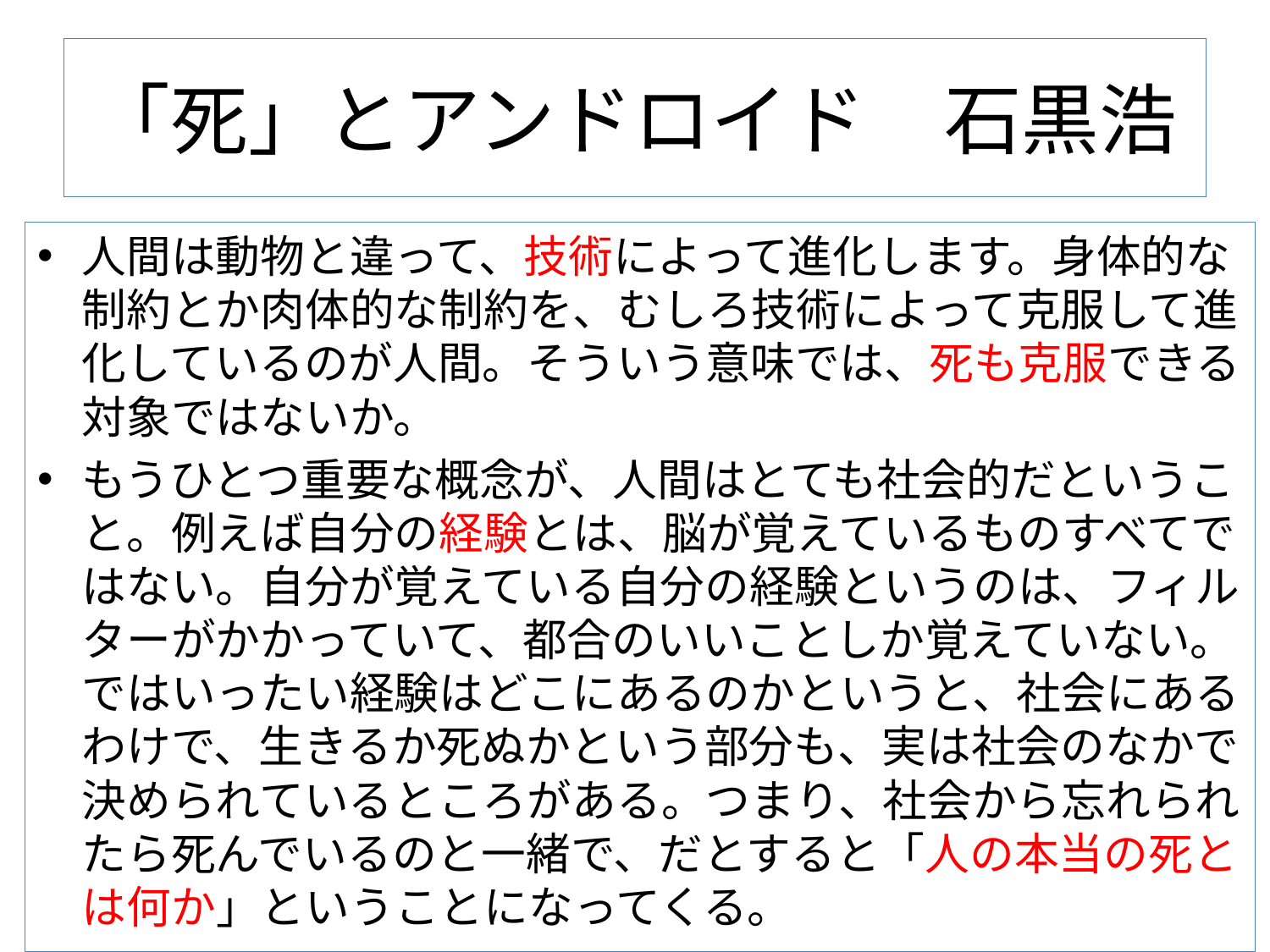

# 「死」とアンドロイド　石黒浩
人間は動物と違って、技術によって進化します。身体的な制約とか肉体的な制約を、むしろ技術によって克服して進化しているのが人間。そういう意味では、死も克服できる対象ではないか。
もうひとつ重要な概念が、人間はとても社会的だということ。例えば自分の経験とは、脳が覚えているものすべてではない。自分が覚えている自分の経験というのは、フィルターがかかっていて、都合のいいことしか覚えていない。ではいったい経験はどこにあるのかというと、社会にあるわけで、生きるか死ぬかという部分も、実は社会のなかで決められているところがある。つまり、社会から忘れられたら死んでいるのと一緒で、だとすると「人の本当の死とは何か」ということになってくる。